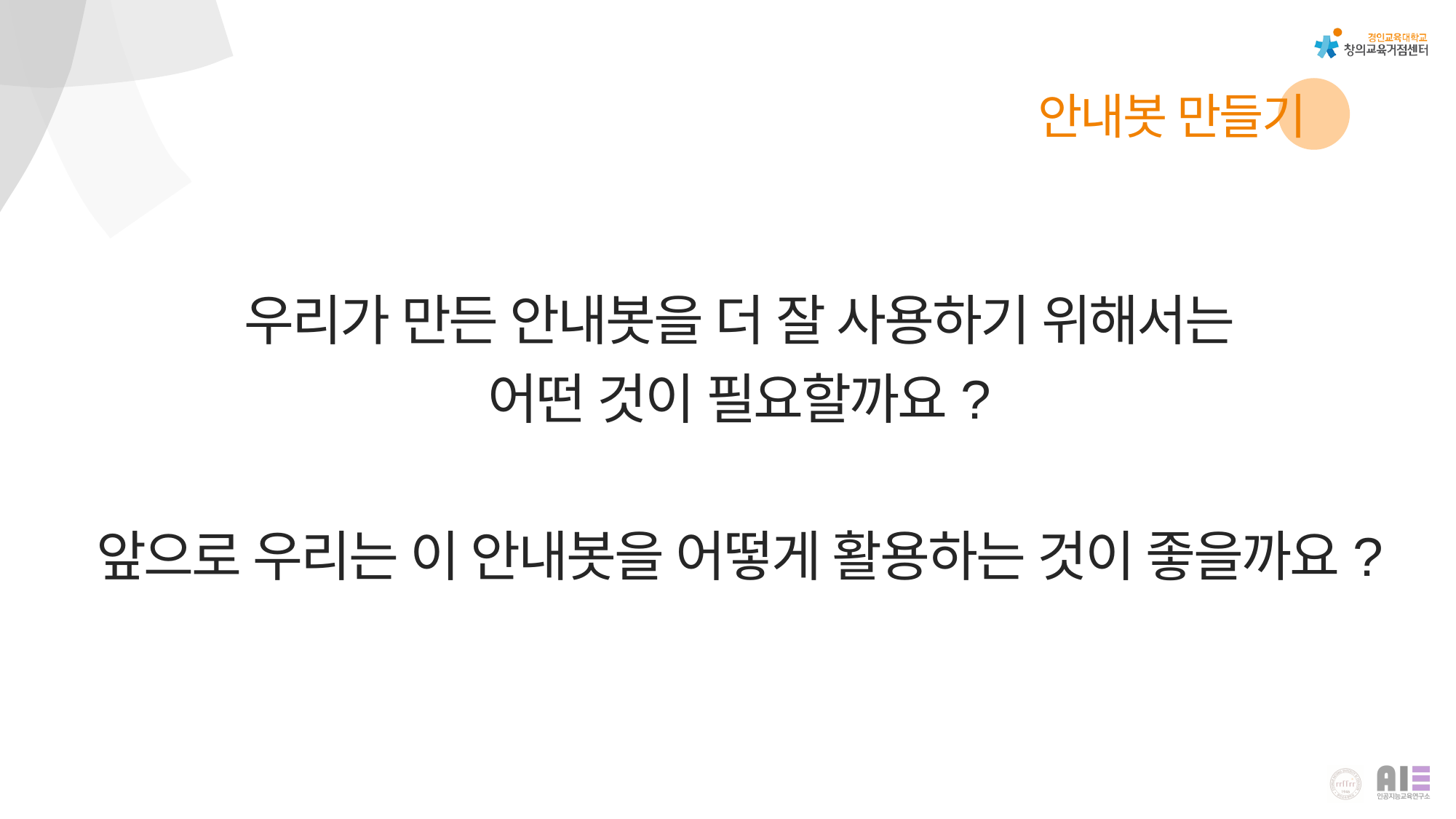

안내봇 만들기

우리가 만든 안내봇을 더 잘 사용하기 위해서는
어떤 것이 필요할까요?

앞으로 우리는 이 안내봇을 어떻게 활용하는 것이 좋을까요?